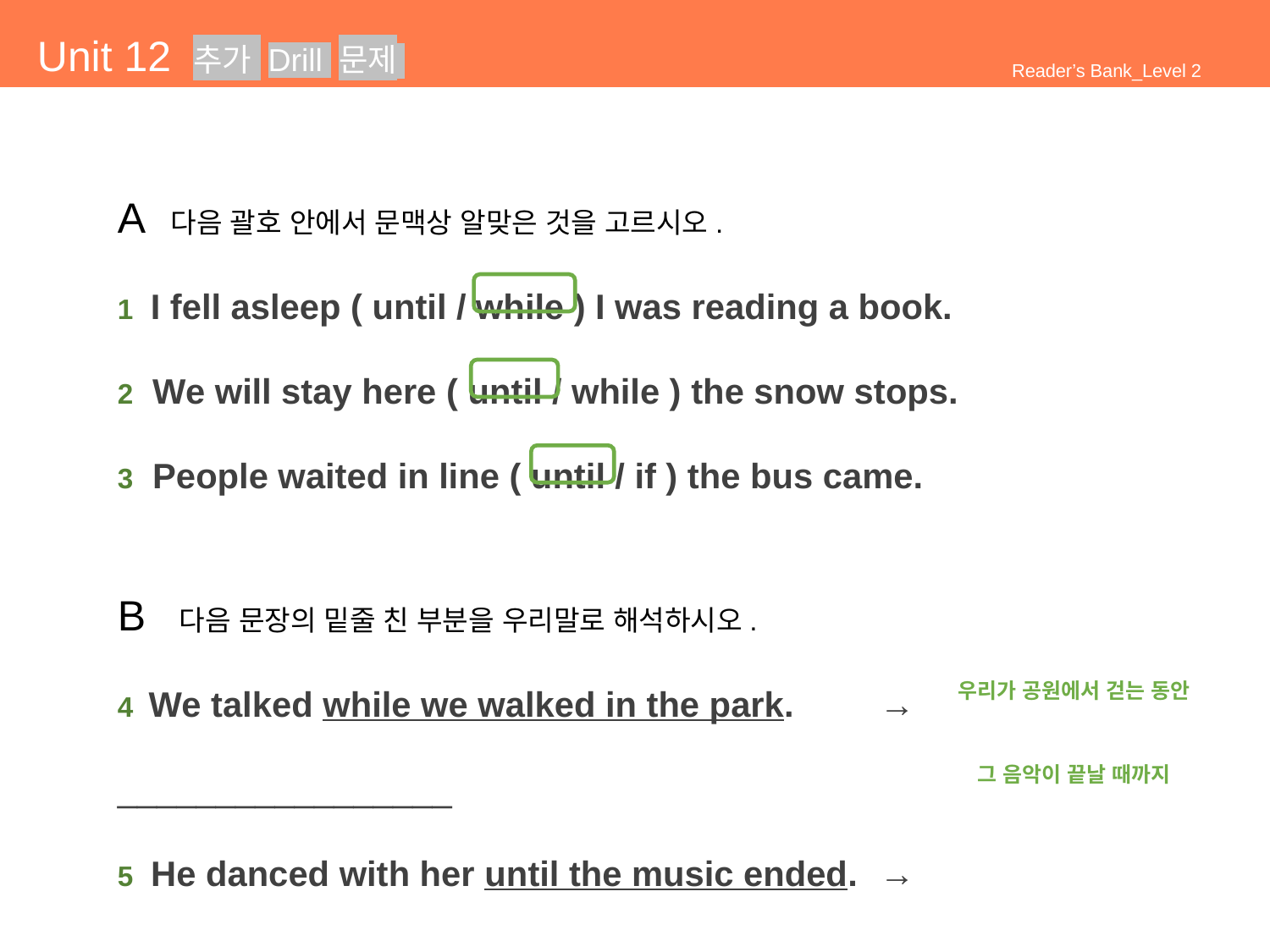

# Unit 12 추가 Drill 문제
Reader’s Bank_Level 2

A  다음 괄호 안에서 문맥상 알맞은 것을 고르시오.
1  I fell asleep ( until / while ) I was reading a book.
2  We will stay here ( until / while ) the snow stops.
3  People waited in line ( until / if ) the bus came.

B  다음 문장의 밑줄 친 부분을 우리말로 해석하시오.
4  We talked while we walked in the park.	→ _________________
5  He danced with her until the music ended. 	→ _________________

우리가 공원에서 걷는 동안
그 음악이 끝날 때까지